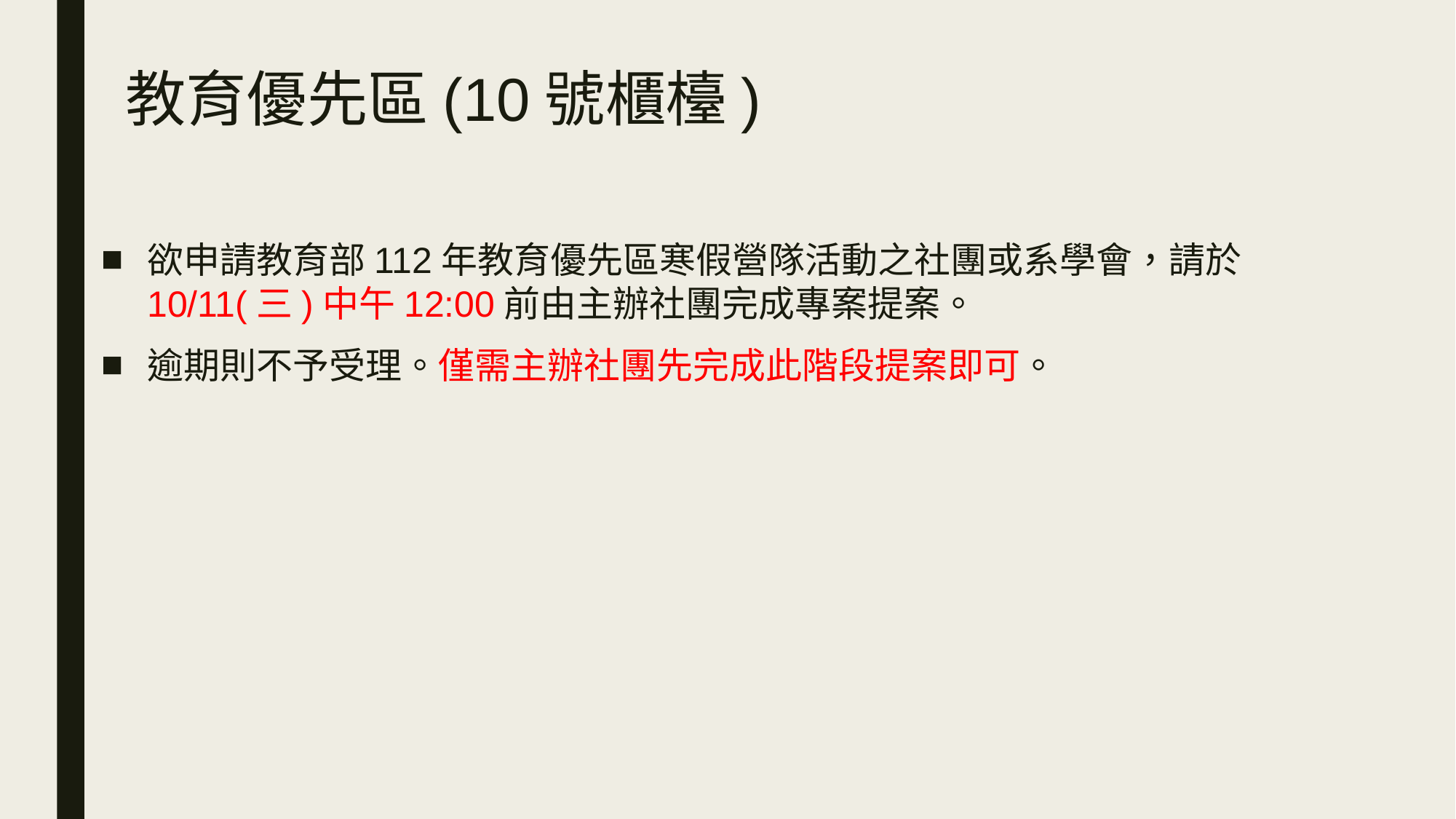

# 教育優先區(10號櫃檯)
欲申請教育部112年教育優先區寒假營隊活動之社團或系學會，請於10/11(三)中午12:00前由主辦社團完成專案提案。
逾期則不予受理。僅需主辦社團先完成此階段提案即可。